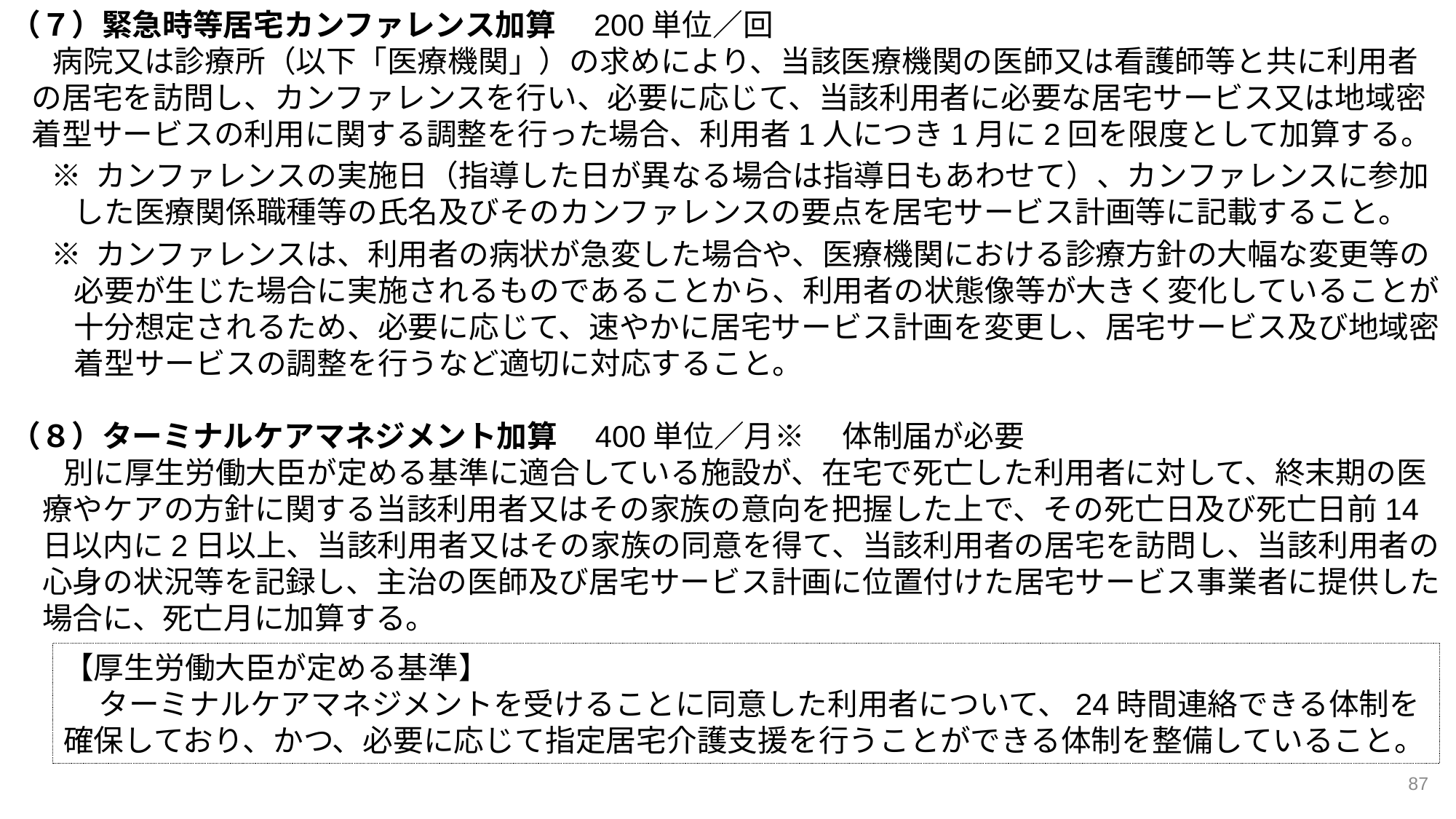

（７）緊急時等居宅カンファレンス加算　200単位／回
病院又は診療所（以下「医療機関」）の求めにより、当該医療機関の医師又は看護師等と共に利用者の居宅を訪問し、カンファレンスを行い、必要に応じて、当該利用者に必要な居宅サービス又は地域密着型サービスの利用に関する調整を行った場合、利用者1人につき1月に2回を限度として加算する。

※ カンファレンスの実施日（指導した日が異なる場合は指導日もあわせて）、カンファレンスに参加した医療関係職種等の氏名及びそのカンファレンスの要点を居宅サービス計画等に記載すること。

※ カンファレンスは、利用者の病状が急変した場合や、医療機関における診療方針の大幅な変更等の必要が生じた場合に実施されるものであることから、利用者の状態像等が大きく変化していることが十分想定されるため、必要に応じて、速やかに居宅サービス計画を変更し、居宅サービス及び地域密着型サービスの調整を行うなど適切に対応すること。

（８）ターミナルケアマネジメント加算　400単位／月※ 　体制届が必要
別に厚生労働大臣が定める基準に適合している施設が、在宅で死亡した利用者に対して、終末期の医療やケアの方針に関する当該利用者又はその家族の意向を把握した上で、その死亡日及び死亡日前14日以内に2日以上、当該利用者又はその家族の同意を得て、当該利用者の居宅を訪問し、当該利用者の心身の状況等を記録し、主治の医師及び居宅サービス計画に位置付けた居宅サービス事業者に提供した場合に、死亡月に加算する。
【厚生労働大臣が定める基準】
 ターミナルケアマネジメントを受けることに同意した利用者について、24時間連絡できる体制を確保しており、かつ、必要に応じて指定居宅介護支援を行うことができる体制を整備していること。
87